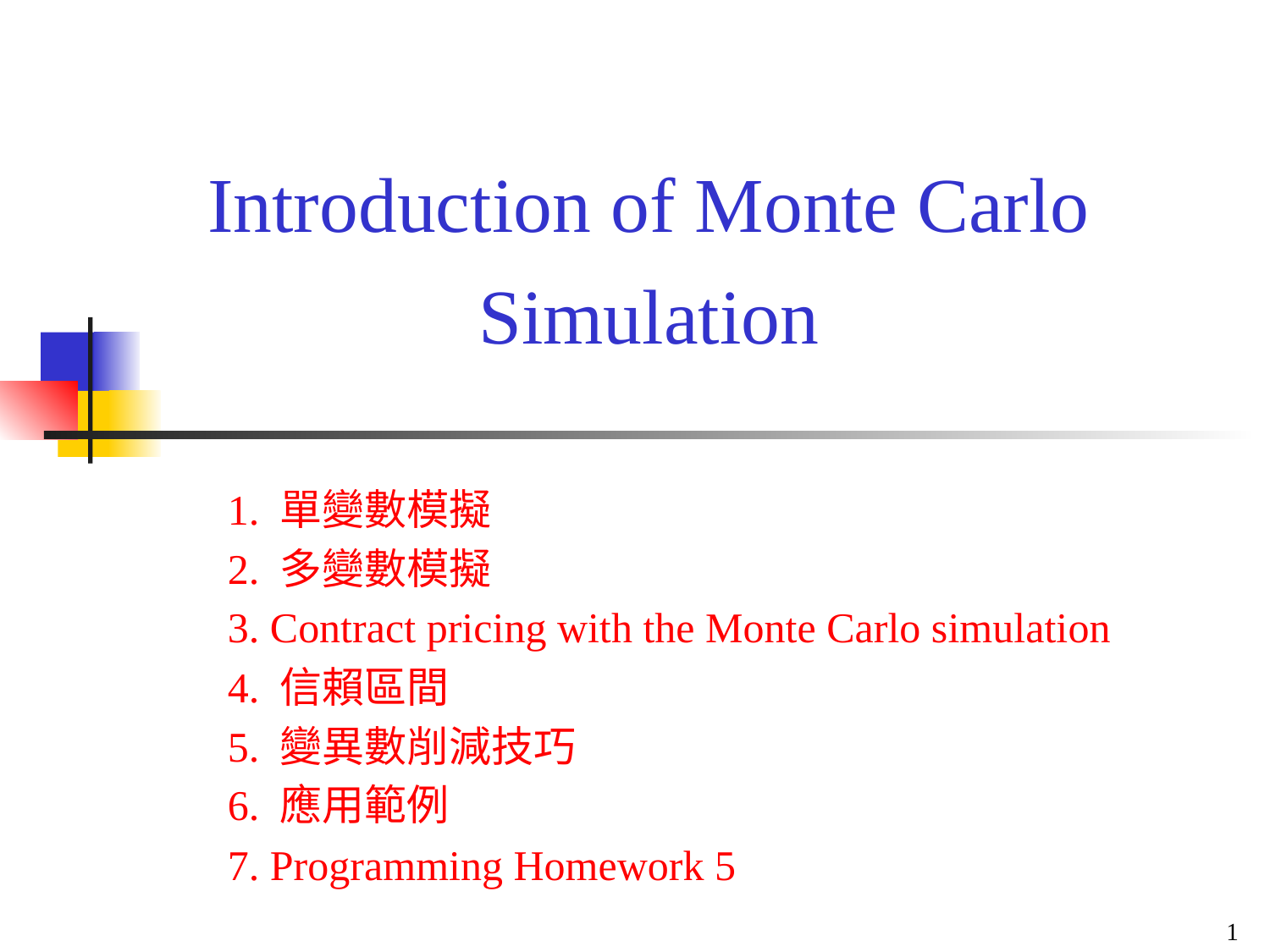

# Introduction of Monte Carlo Simulation
1. 單變數模擬
2. 多變數模擬
3. Contract pricing with the Monte Carlo simulation
4. 信賴區間
5. 變異數削減技巧
6. 應用範例
7. Programming Homework 5
1